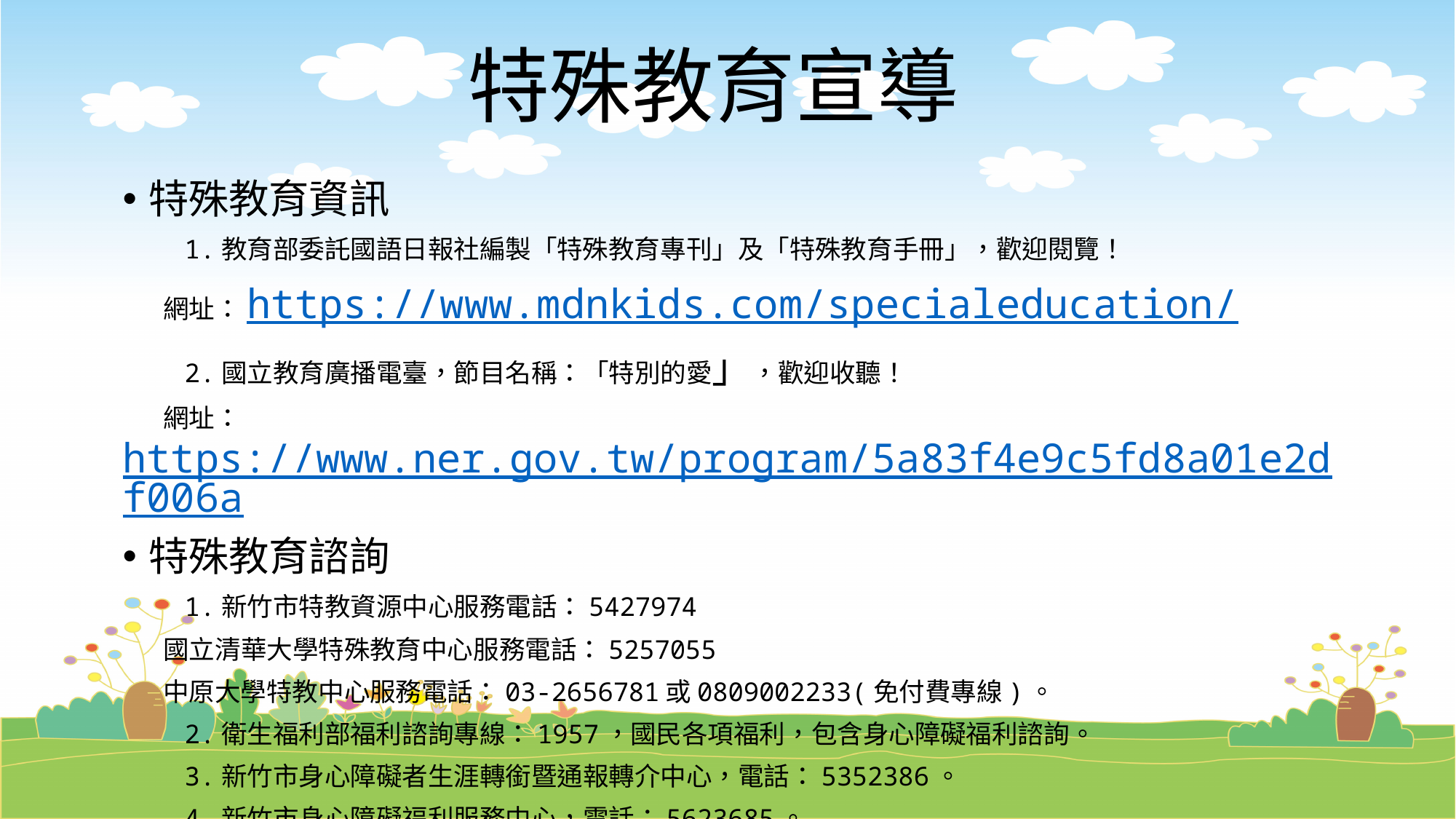

# 特殊教育宣導
特殊教育資訊
    1.教育部委託國語日報社編製「特殊教育專刊」及「特殊教育手冊」，歡迎閱覽！
      網址：https://www.mdnkids.com/specialeducation/
    2.國立教育廣播電臺，節目名稱：「特別的愛」，歡迎收聽！
      網址：https://www.ner.gov.tw/program/5a83f4e9c5fd8a01e2df006a
特殊教育諮詢
    1.新竹市特教資源中心服務電話：5427974
      國立清華大學特殊教育中心服務電話：5257055
      中原大學特教中心服務電話：03-2656781或0809002233(免付費專線)。
    2.衛生福利部福利諮詢專線：1957，國民各項福利，包含身心障礙福利諮詢。
    3.新竹市身心障礙者生涯轉銜暨通報轉介中心，電話：5352386。
    4.新竹市身心障礙福利服務中心，電話：5623685。